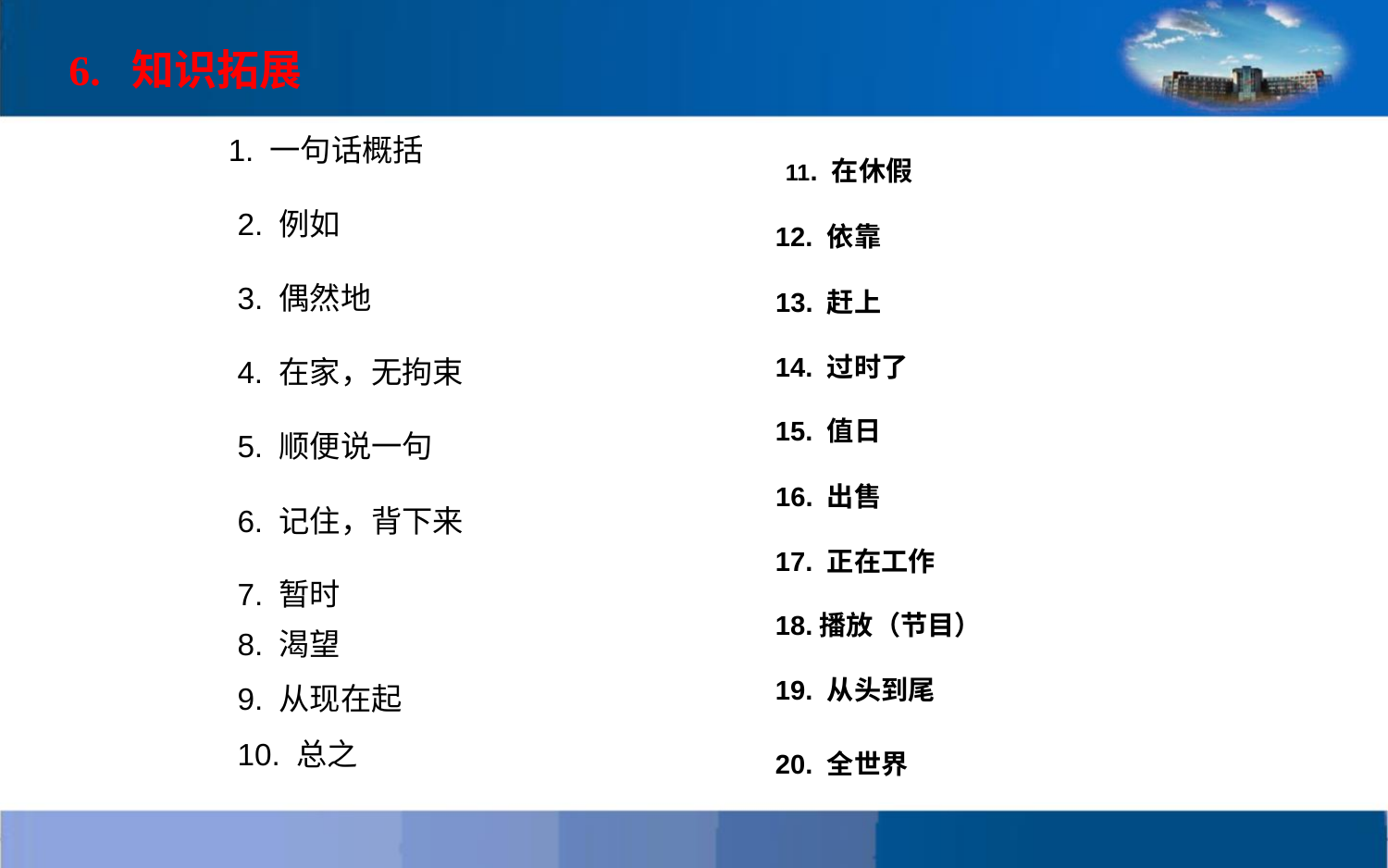

6. 知识拓展
1. 一句话概括
11. 在休假
12. 依靠
2. 例如
3. 偶然地
13. 赶上
14. 过时了
15. 值日
4. 在家，无拘束
5. 顺便说一句
6. 记住，背下来
16. 出售
17. 正在工作
18.播放（节目）
19. 从头到尾
7. 暂时
8. 渴望
9. 从现在起
10. 总之
20. 全世界